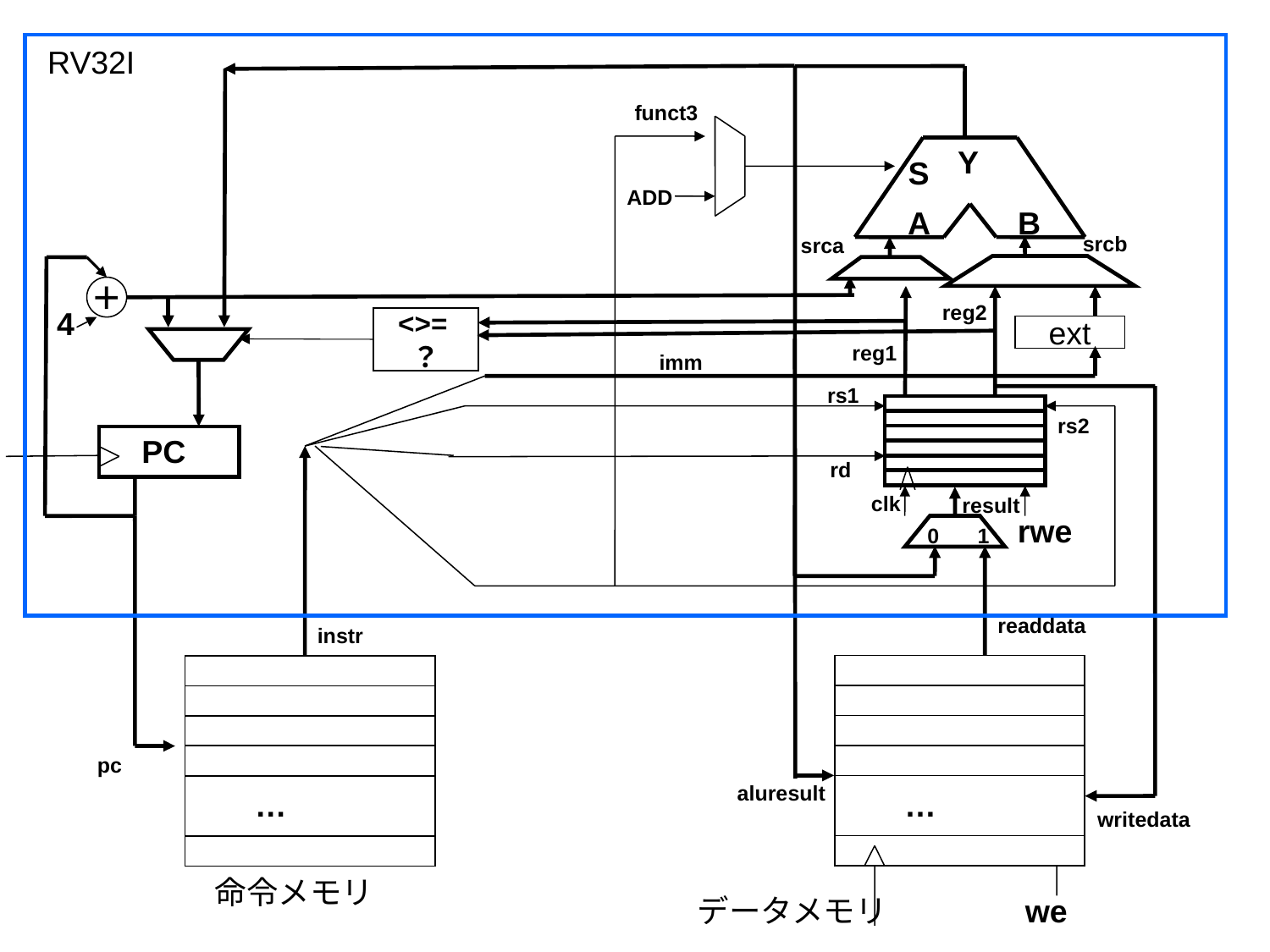

RV32I

funct3

Y

S

ADD

A
B
srcb
srca

＋

reg2

4
<>=？
ext

reg1

imm

rs1

rs2

PC

rd

clk
result

rwe

0
1

readdata
instr

pc

aluresult

…
…

writedata

命令メモリ
データメモリ
we